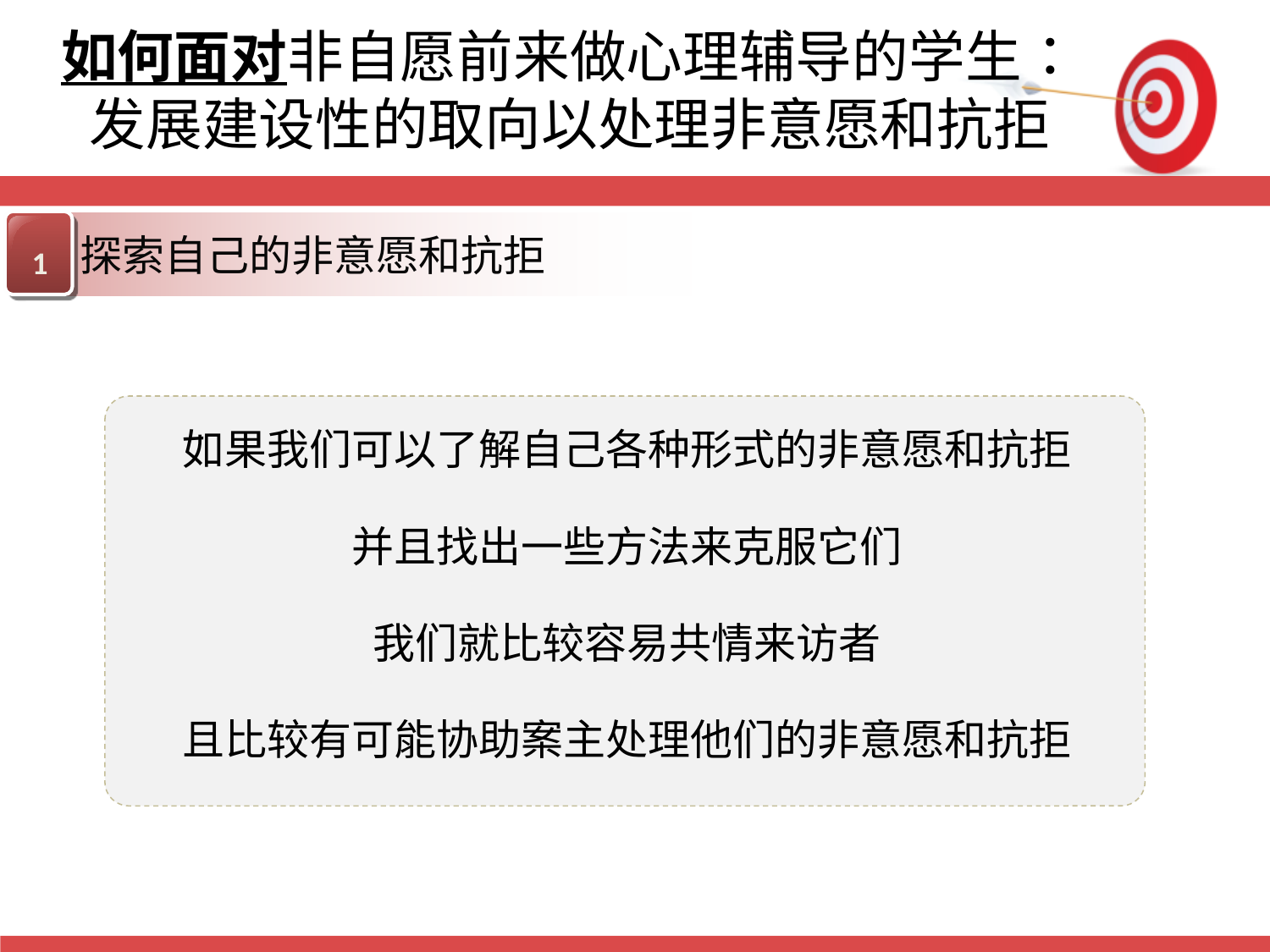

# 如何面对非自愿前来做心理辅导的学生： 发展建设性的取向以处理非意愿和抗拒

探索自己的非意愿和抗拒
1

如果我们可以了解自己各种形式的非意愿和抗拒
并且找出一些方法来克服它们
我们就比较容易共情来访者
且比较有可能协助案主处理他们的非意愿和抗拒